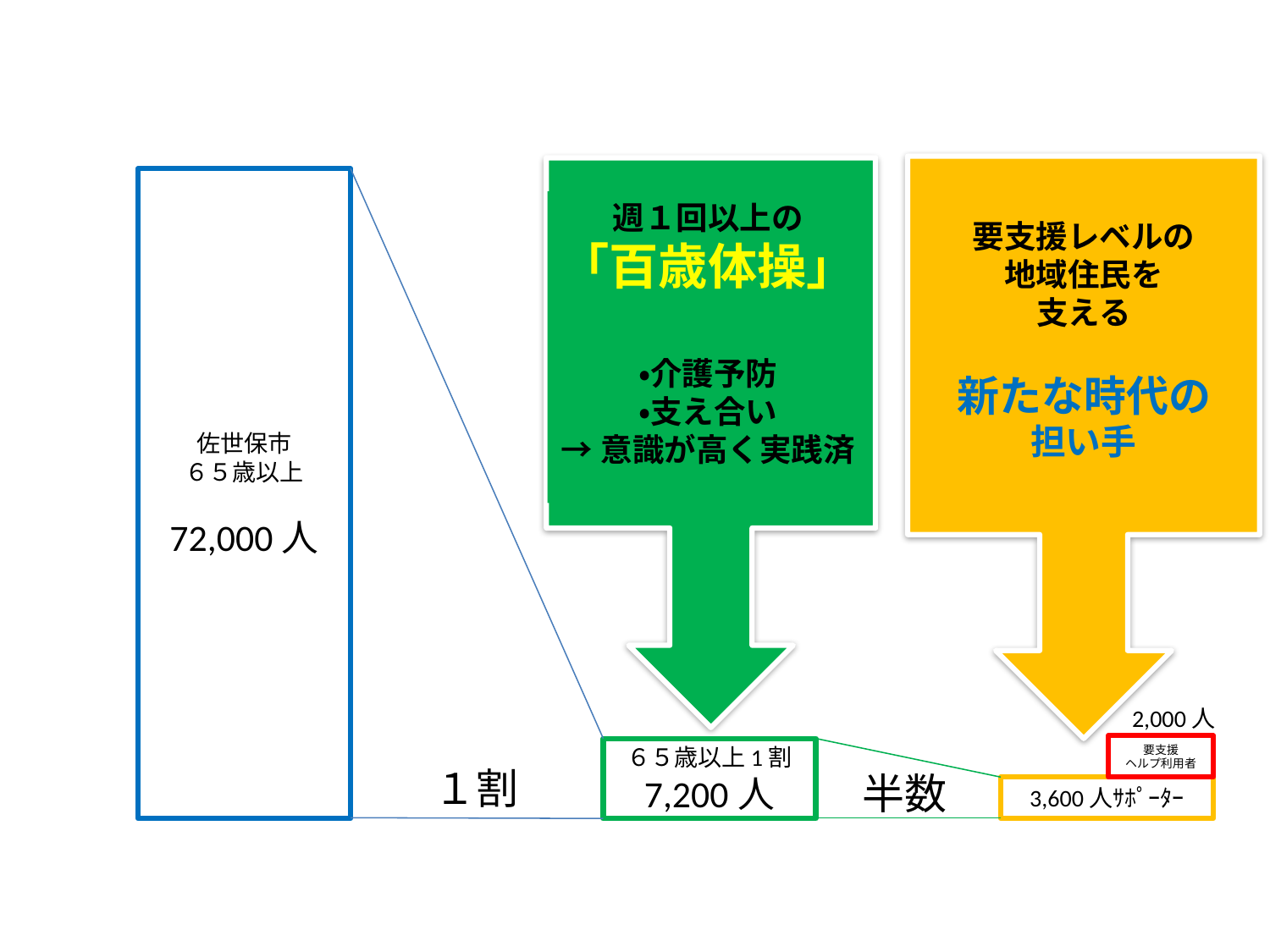

要支援レベルの
地域住民を
支える

新たな時代の
担い手

週１回以上の
「百歳体操」

・介護予防
・支え合い
→意識が高く実践済

佐世保市
６５歳以上

72,000人
2,000人
要支援
ヘルプ利用者
６５歳以上1割
7,200人
１割
半数
3,600人ｻﾎﾟｰﾀｰ